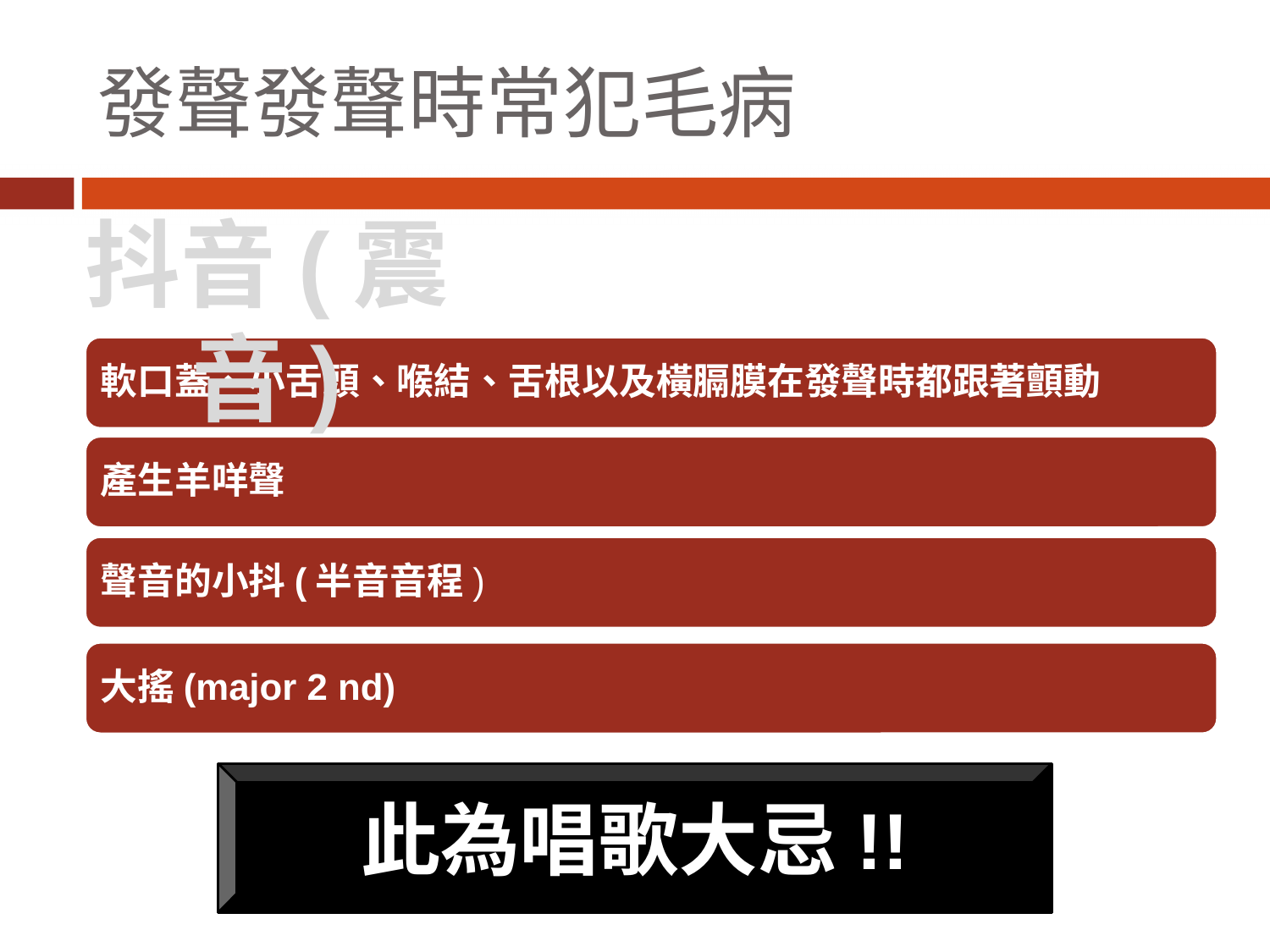

# 發聲發聲時常犯毛病
抖音(震音)
軟口蓋、小舌頭、喉結、舌根以及橫膈膜在發聲時都跟著顫動
產生羊咩聲
聲音的小抖(半音音程)
大搖(major 2 nd)
此為唱歌大忌!!